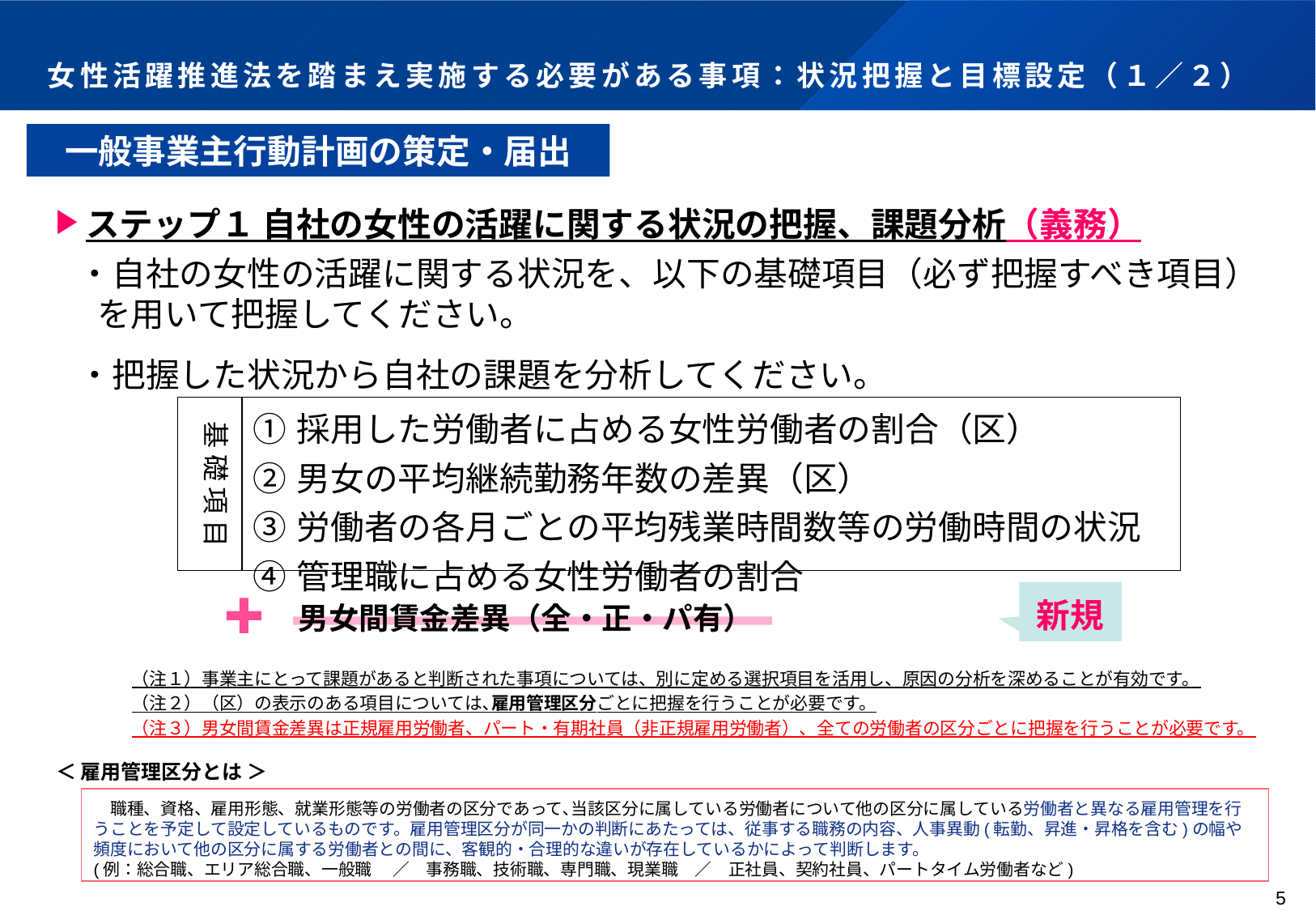

女性活躍推進法を踏まえ実施する必要がある事項：状況把握と目標設定（１／２）
一般事業主行動計画の策定・届出
　 ステップ１ 自社の女性の活躍に関する状況の把握、課題分析（義務）

　・自社の女性の活躍に関する状況を、以下の基礎項目（必ず把握すべき項目）
      を用いて把握してください。
　・把握した状況から自社の課題を分析してください。
▶
# 女活法を踏まえ実施する必要がある事項①：状況把握と目標設定（その１）
|  | ①採用した労働者に占める女性労働者の割合（区） ②男女の平均継続勤務年数の差異（区） ③労働者の各月ごとの平均残業時間数等の労働時間の状況 ④管理職に占める女性労働者の割合 |
| --- | --- |
基 礎 項 目

新規

男女間賃金差異（全・正・パ有）

（注１）事業主にとって課題があると判断された事項については、別に定める選択項目を活用し、原因の分析を深めることが有効です。
（注２）（区）の表示のある項目については､雇用管理区分ごとに把握を行うことが必要です。
（注３）男女間賃金差異は正規雇用労働者、パート・有期社員（非正規雇用労働者）、全ての労働者の区分ごとに把握を行うことが必要です。
＜ 雇用管理区分とは ＞

　職種、資格、雇用形態、就業形態等の労働者の区分であって､当該区分に属している労働者について他の区分に属している労働者と異なる雇用管理を行うことを予定して設定しているものです。雇用管理区分が同一かの判断にあたっては、従事する職務の内容、人事異動(転勤、昇進・昇格を含む)の幅や頻度において他の区分に属する労働者との間に、客観的・合理的な違いが存在しているかによって判断します。
(例：総合職、エリア総合職、一般職 　／　事務職、技術職、専門職、現業職　／　正社員、契約社員、パートタイム労働者など)
5